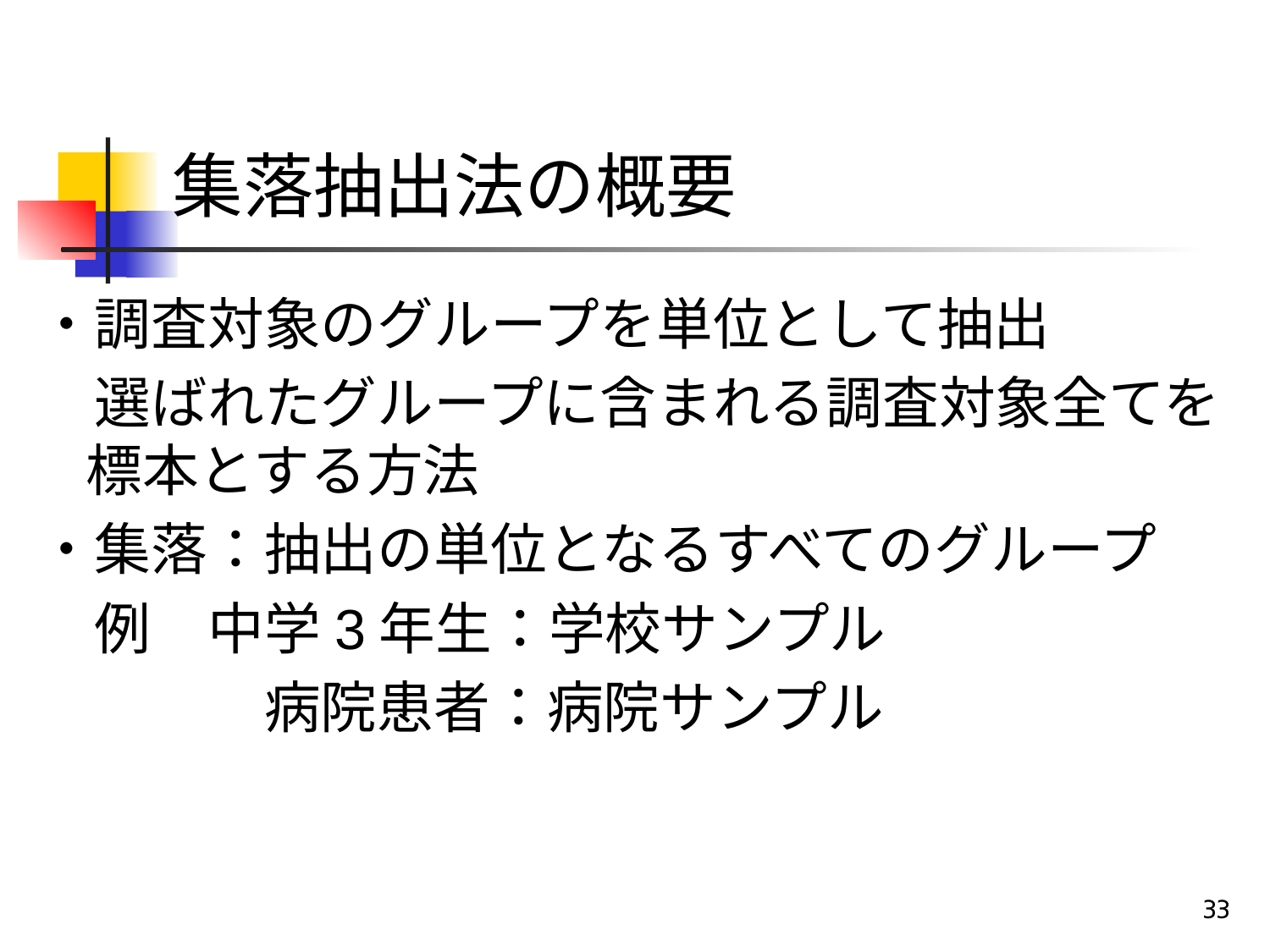

# 集落抽出法の概要
・調査対象のグループを単位として抽出
　選ばれたグループに含まれる調査対象全てを標本とする方法
・集落：抽出の単位となるすべてのグループ
　例　中学3年生：学校サンプル
　　　　病院患者：病院サンプル
33